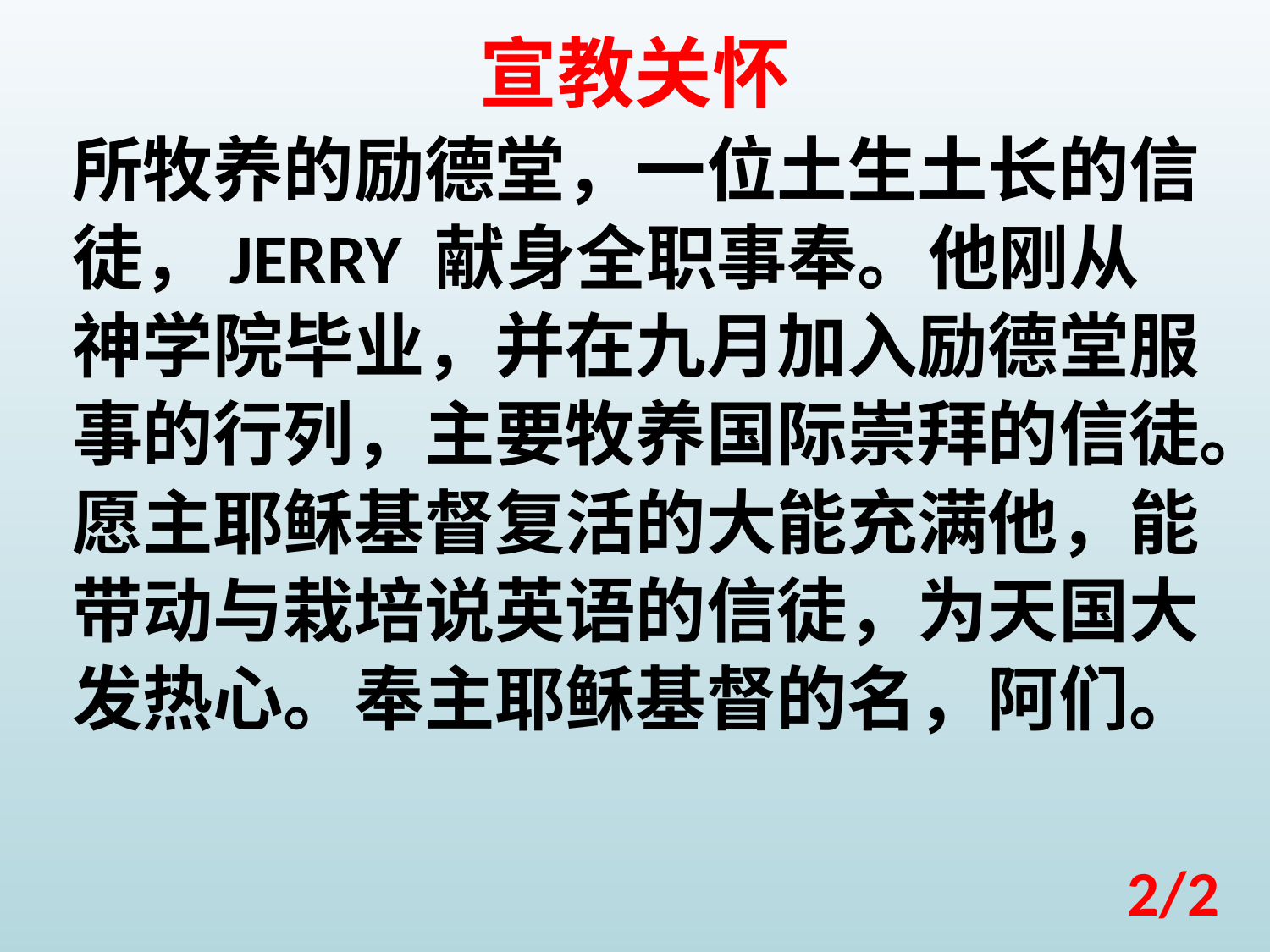

宣教关怀
所牧养的励德堂，一位土生土长的信徒，Jerry 献身全职事奉。他刚从神学院毕业，并在九月加入励德堂服事的行列，主要牧养国际崇拜的信徒。愿主耶稣基督复活的大能充满他，能带动与栽培说英语的信徒，为天国大发热心。奉主耶稣基督的名，阿们。
2/2